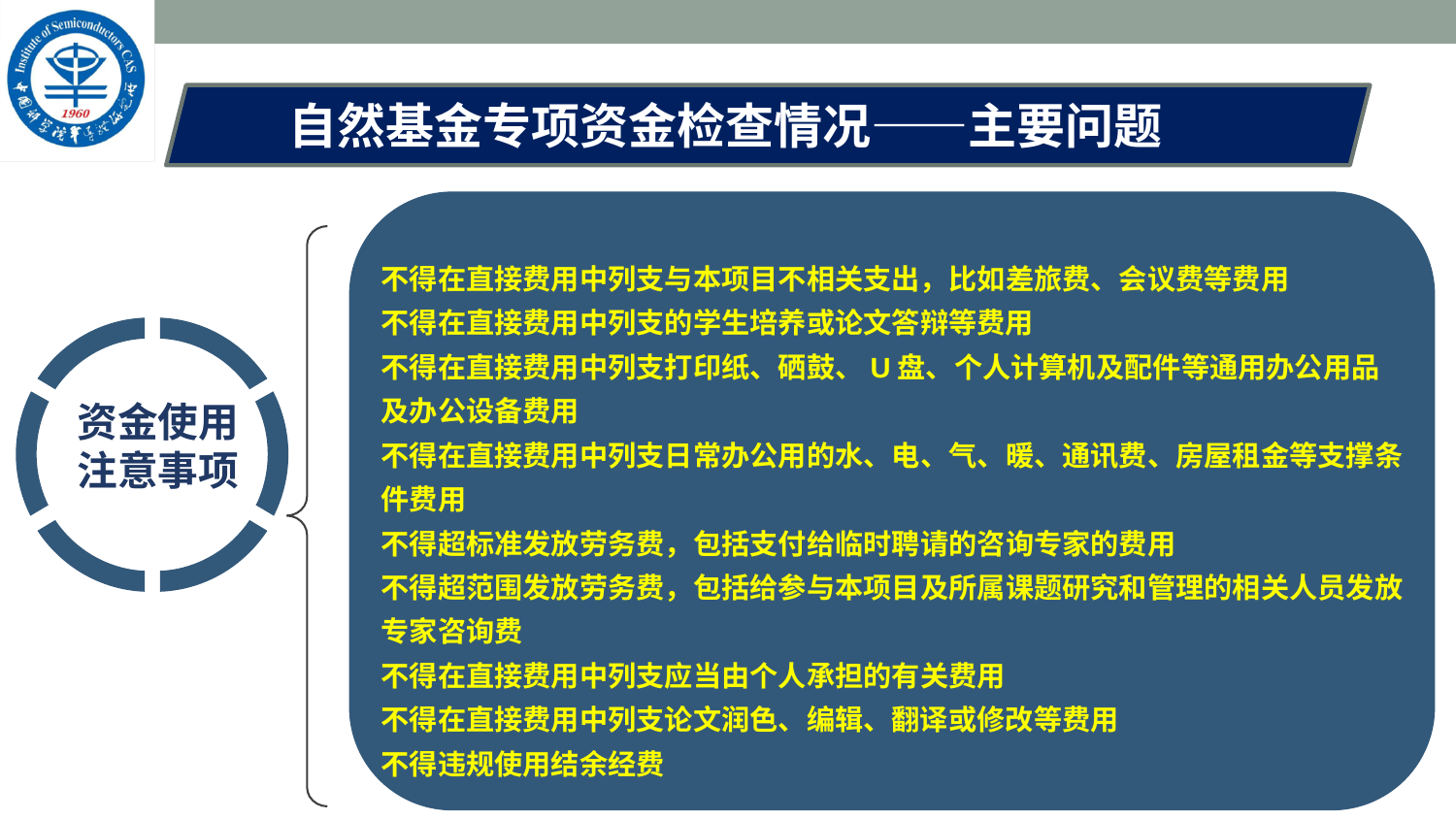

自然基金专项资金检查情况——主要问题
不得在直接费用中列支与本项目不相关支出，比如差旅费、会议费等费用
不得在直接费用中列支的学生培养或论文答辩等费用
不得在直接费用中列支打印纸、硒鼓、U盘、个人计算机及配件等通用办公用品及办公设备费用
不得在直接费用中列支日常办公用的水、电、气、暖、通讯费、房屋租金等支撑条件费用
不得超标准发放劳务费，包括支付给临时聘请的咨询专家的费用
不得超范围发放劳务费，包括给参与本项目及所属课题研究和管理的相关人员发放专家咨询费
不得在直接费用中列支应当由个人承担的有关费用
不得在直接费用中列支论文润色、编辑、翻译或修改等费用
不得违规使用结余经费

资金使用注意事项